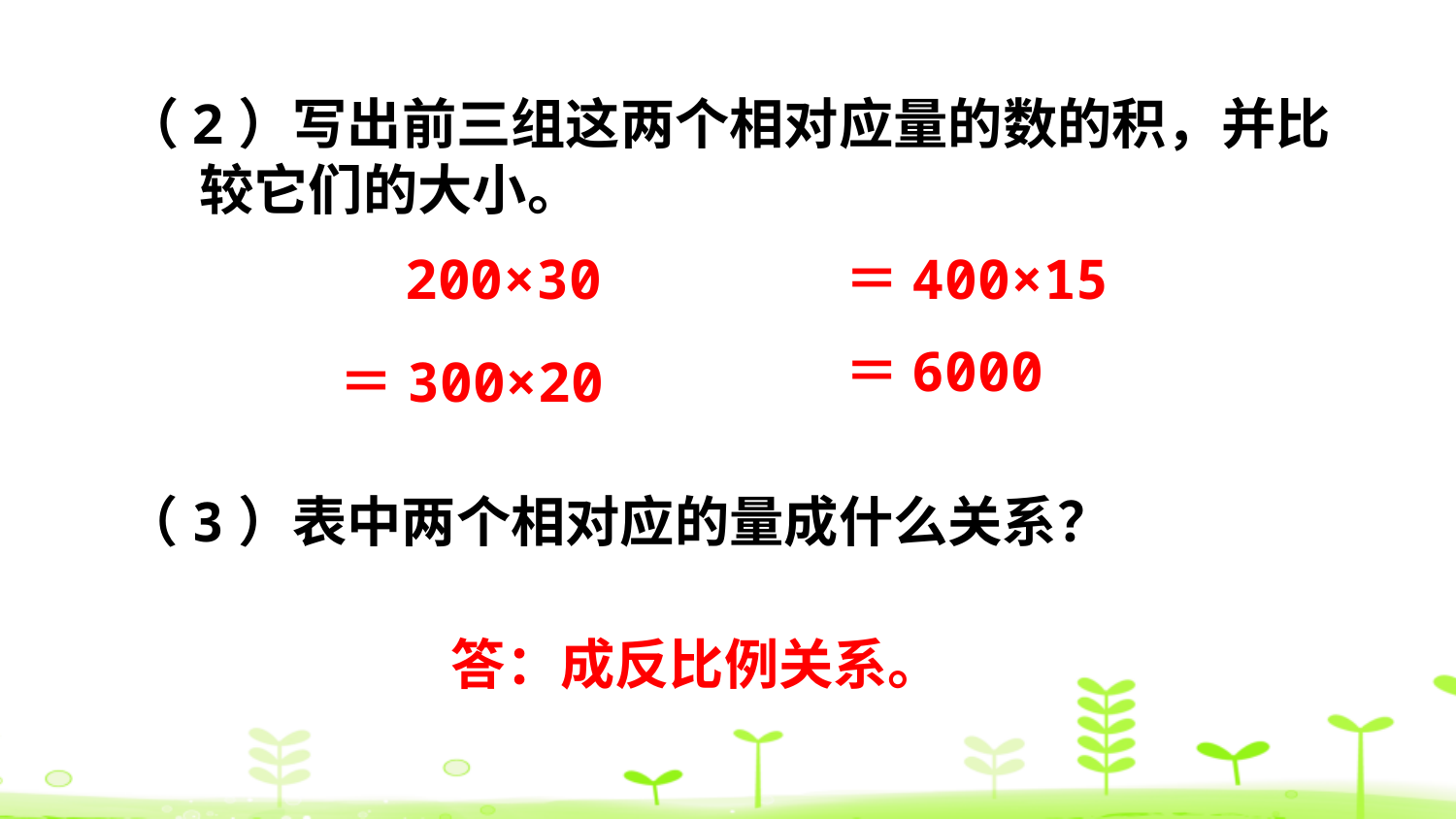

（2）写出前三组这两个相对应量的数的积，并比
     较它们的大小。
  200×30
＝400×15
＝6000
＝300×20
（3）表中两个相对应的量成什么关系？
答：成反比例关系。